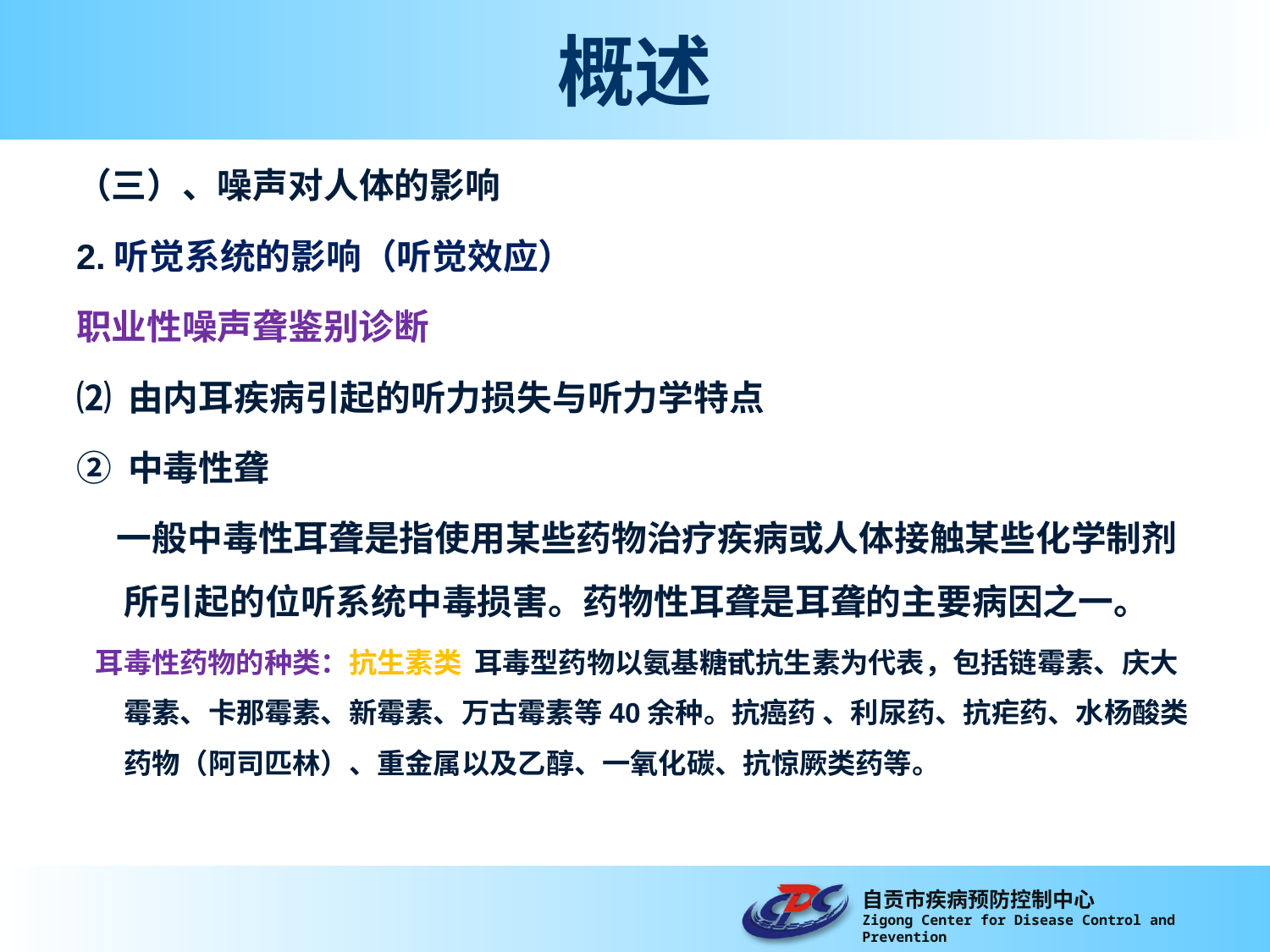

# 概述
（三）、噪声对人体的影响
2.听觉系统的影响（听觉效应）
职业性噪声聋鉴别诊断
⑵ 由内耳疾病引起的听力损失与听力学特点
② 中毒性聋
    一般中毒性耳聋是指使用某些药物治疗疾病或人体接触某些化学制剂所引起的位听系统中毒损害。药物性耳聋是耳聋的主要病因之一。
  耳毒性药物的种类：抗生素类  耳毒型药物以氨基糖甙抗生素为代表，包括链霉素、庆大霉素、卡那霉素、新霉素、万古霉素等40余种。抗癌药 、利尿药、抗疟药、水杨酸类药物（阿司匹林）、重金属以及乙醇、一氧化碳、抗惊厥类药等。

55